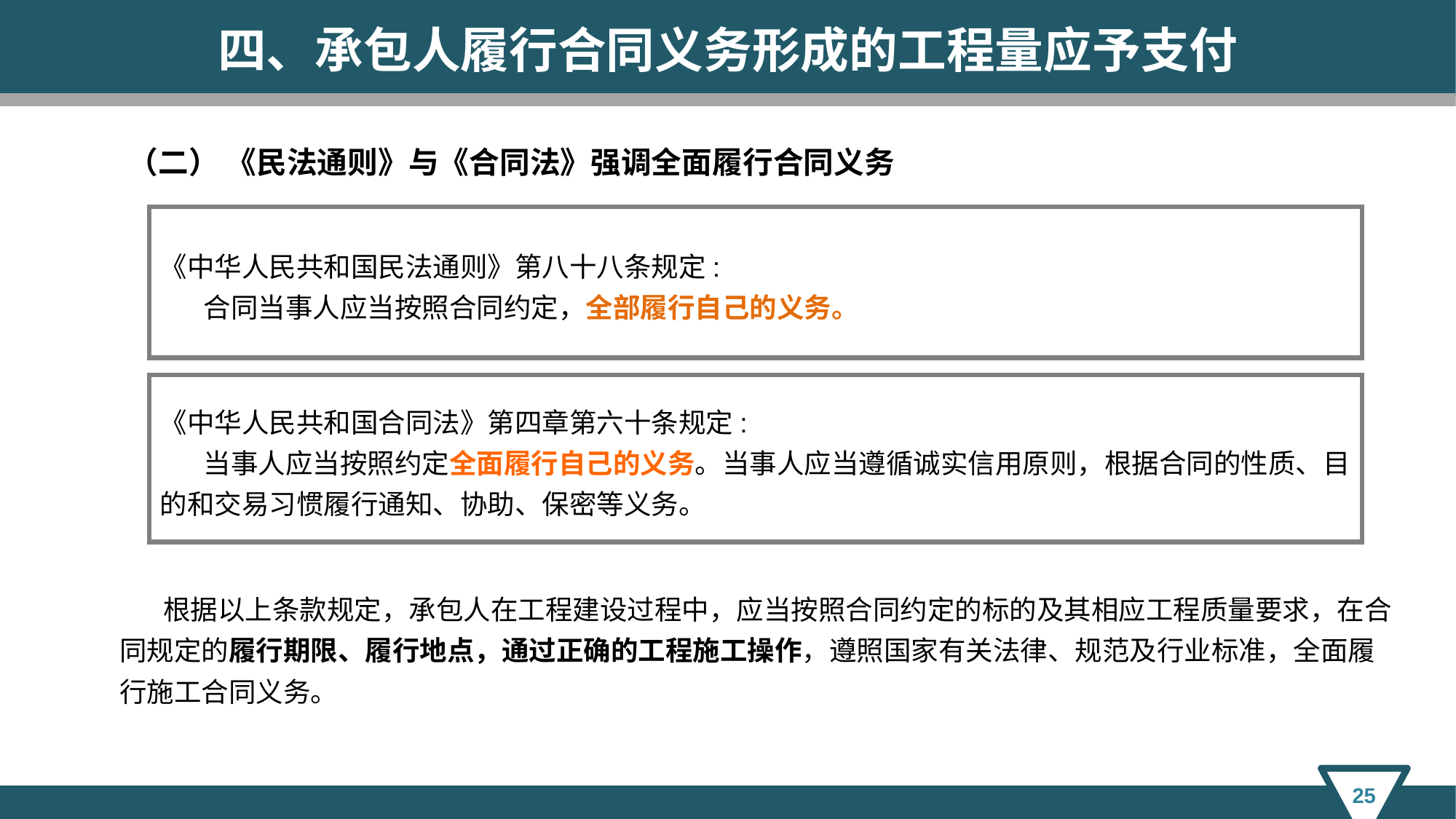

四、承包人履行合同义务形成的工程量应予支付
（二） 《民法通则》与《合同法》强调全面履行合同义务
《中华人民共和国民法通则》第八十八条规定:
      合同当事人应当按照合同约定，全部履行自己的义务。
《中华人民共和国合同法》第四章第六十条规定:
      当事人应当按照约定全面履行自己的义务。当事人应当遵循诚实信用原则，根据合同的性质、目的和交易习惯履行通知、协助、保密等义务。
      根据以上条款规定，承包人在工程建设过程中，应当按照合同约定的标的及其相应工程质量要求，在合同规定的履行期限、履行地点，通过正确的工程施工操作，遵照国家有关法律、规范及行业标准，全面履行施工合同义务。